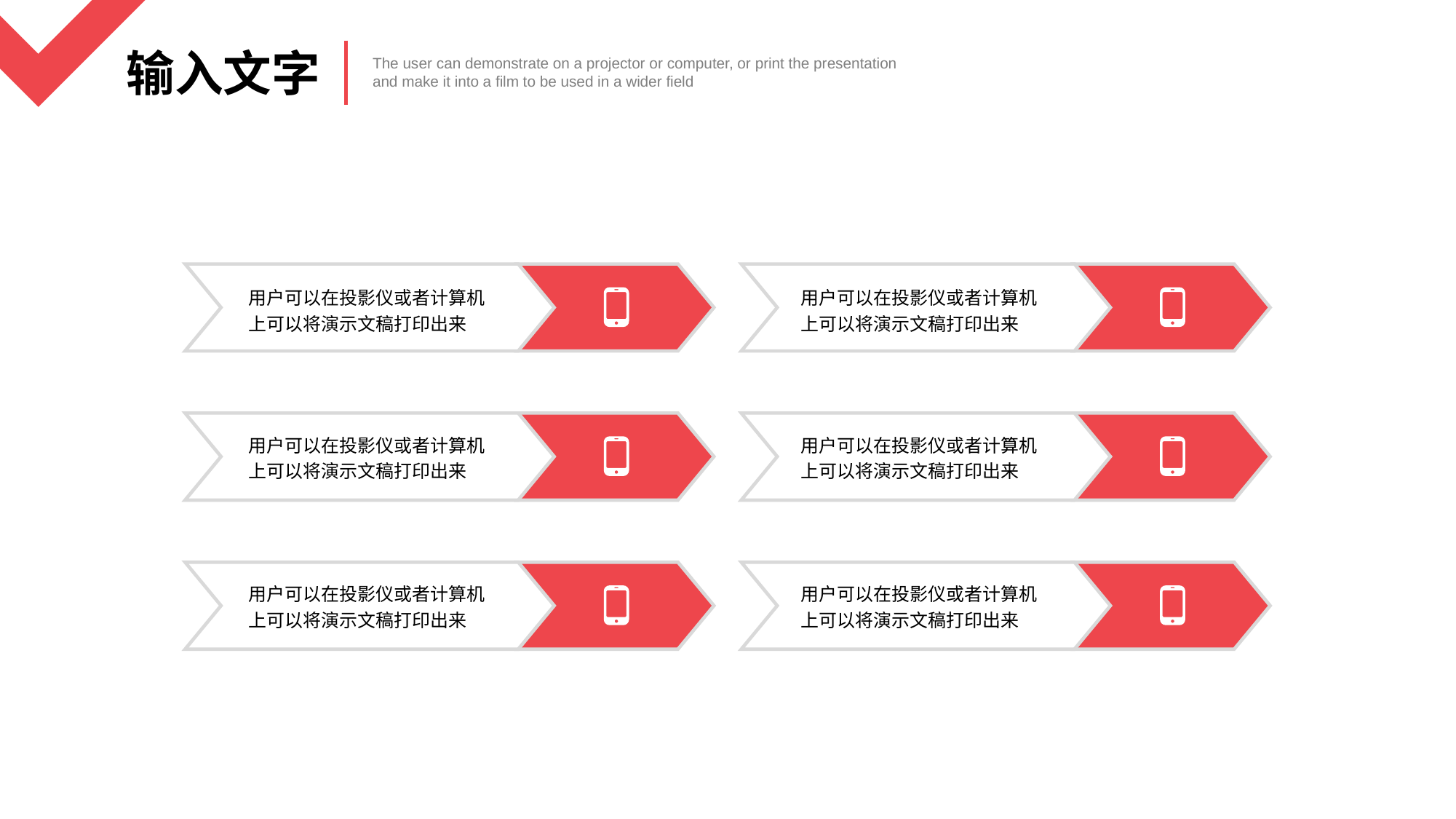

用户可以在投影仪或者计算机上可以将演示文稿打印出来

用户可以在投影仪或者计算机上可以将演示文稿打印出来

用户可以在投影仪或者计算机上可以将演示文稿打印出来

用户可以在投影仪或者计算机上可以将演示文稿打印出来

用户可以在投影仪或者计算机上可以将演示文稿打印出来

用户可以在投影仪或者计算机上可以将演示文稿打印出来